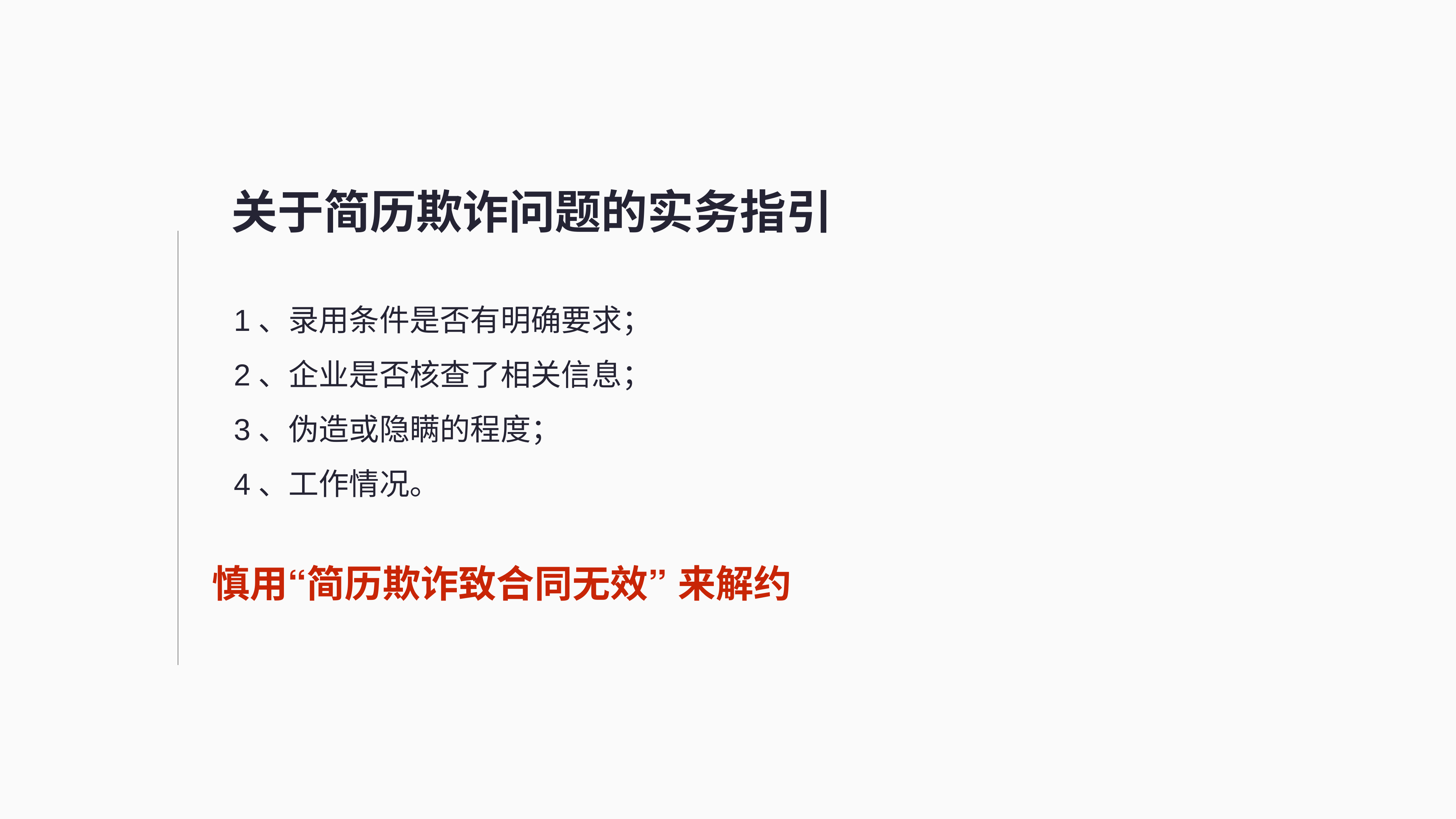

关于简历欺诈问题的实务指引

1、录用条件是否有明确要求；
2、企业是否核查了相关信息；
3、伪造或隐瞒的程度；
4、工作情况。
慎用“简历欺诈致合同无效” 来解约